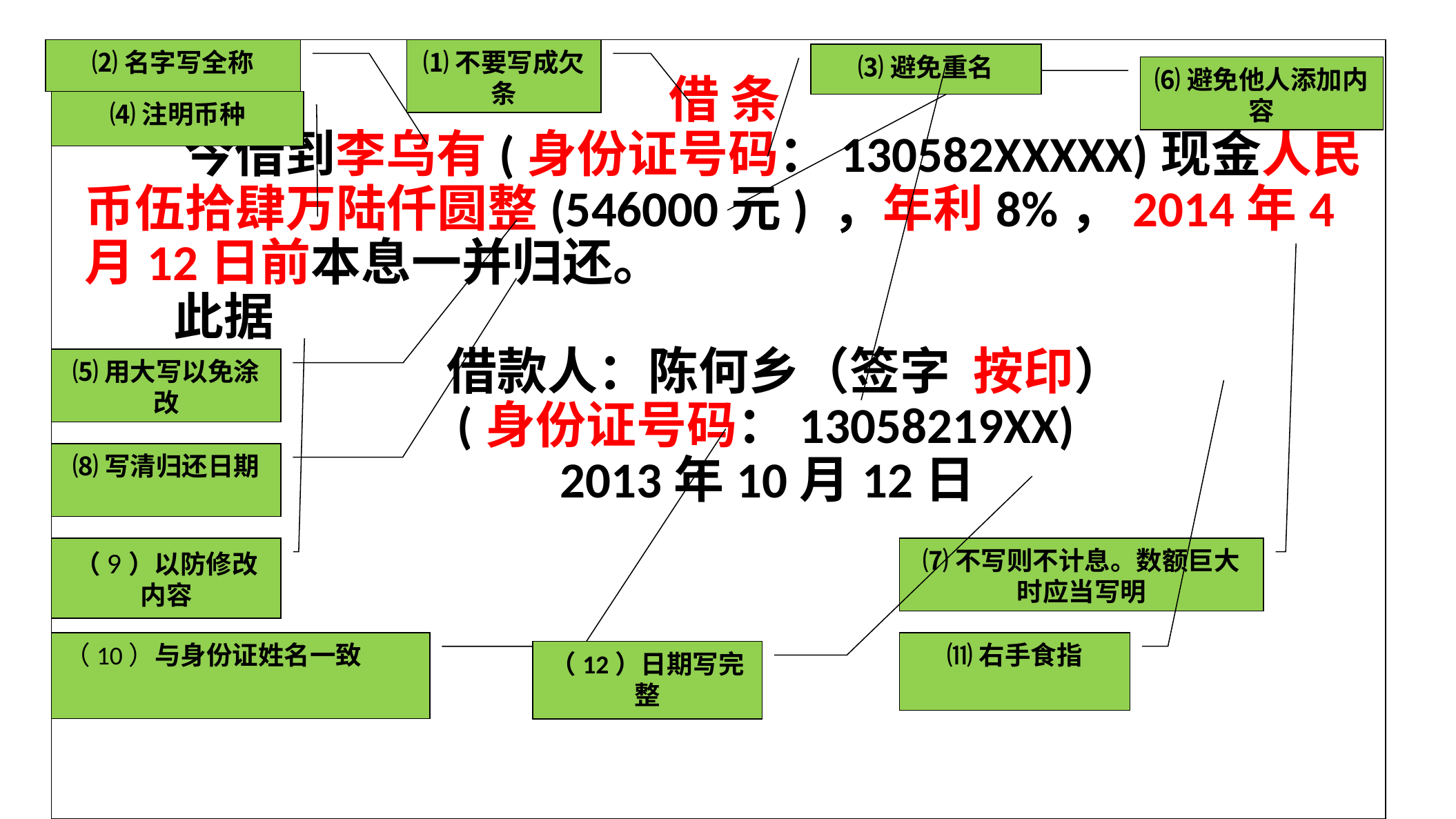

⑵名字写全称
⑴不要写成欠条

⑶避免重名

⑹避免他人添加内容

 借 条
          今借到李乌有(身份证号码：130582XXXXX)现金人民币伍拾肆万陆仟圆整(546000元) ，年利8%，2014年4月12日前本息一并归还。
         此据
                                 借款人：陈何乡（签字  按印）
                                   (身份证号码：13058219XX)
                                            2013年10月12日

⑷注明币种
⑸用大写以免涂改
⑻写清归还日期

（9）以防修改内容
⑺不写则不计息。数额巨大时应当写明
（10）与身份证姓名一致
⑾右手食指
（12）日期写完整